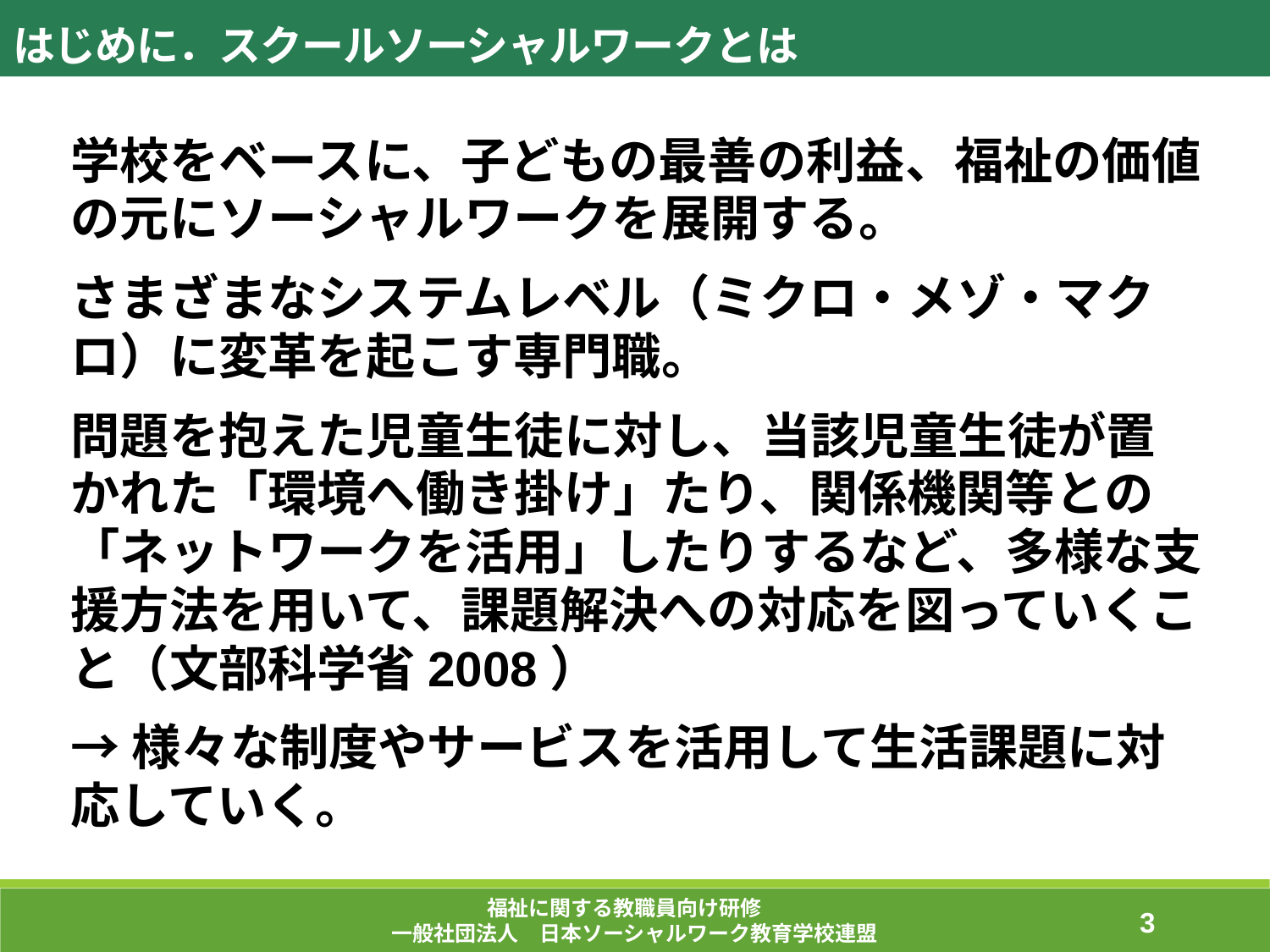

はじめに．スクールソーシャルワークとは
学校をベースに、子どもの最善の利益、福祉の価値の元にソーシャルワークを展開する。
さまざまなシステムレベル（ミクロ・メゾ・マクロ）に変革を起こす専門職。
問題を抱えた児童生徒に対し、当該児童生徒が置かれた「環境へ働き掛け」たり、関係機関等との「ネットワークを活用」したりするなど、多様な支援方法を用いて、課題解決への対応を図っていくこと（文部科学省2008）
→様々な制度やサービスを活用して生活課題に対応していく。

福祉に関する教職員向け研修
一般社団法人　日本ソーシャルワーク教育学校連盟
3